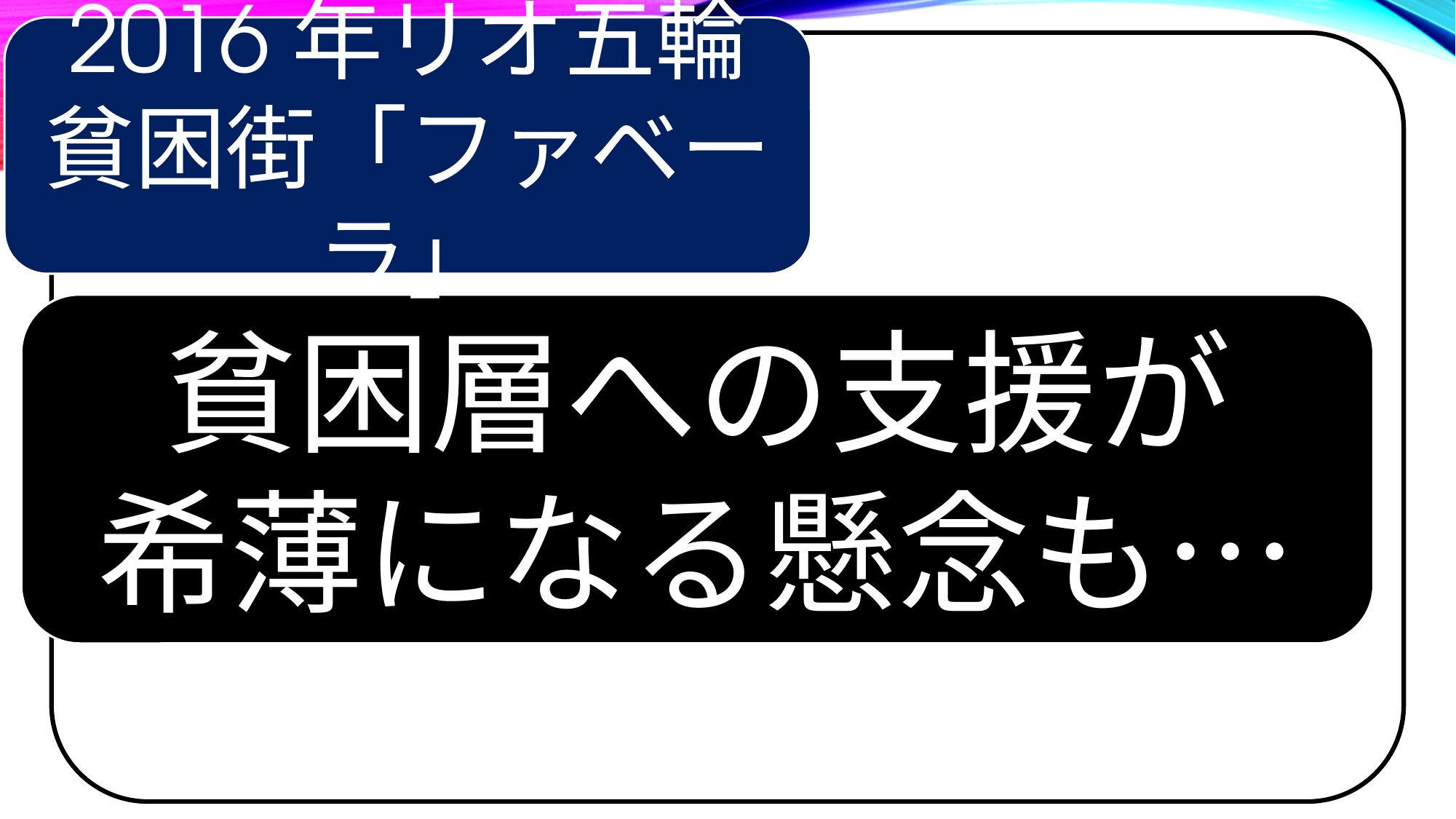

2016年リオ五輪
貧困街「ファベーラ」
ブラジルのファベーラの画像
#

貧困層への支援が
希薄になる懸念も…